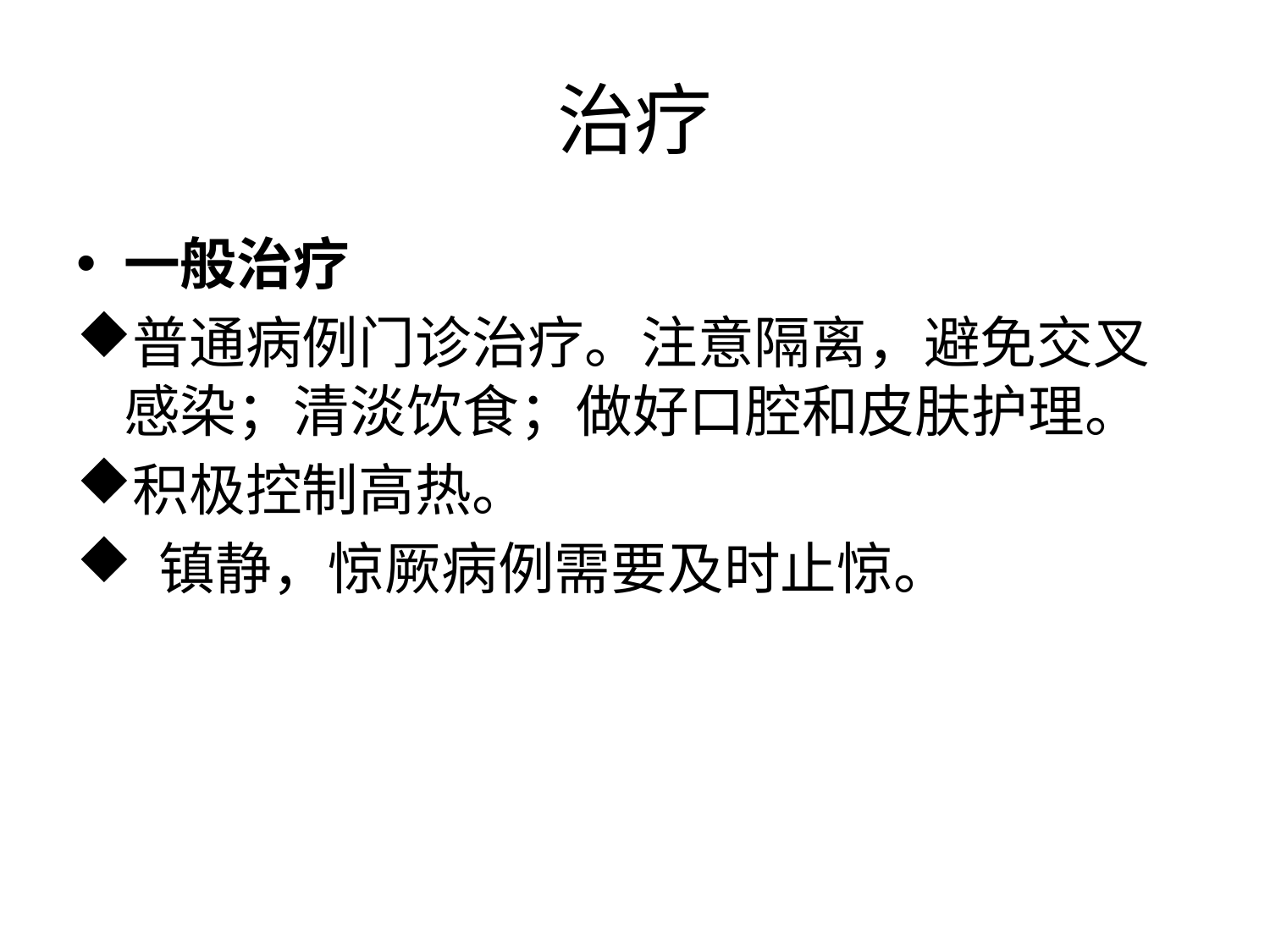

# 治疗
一般治疗
普通病例门诊治疗。注意隔离，避免交叉感染；清淡饮食；做好口腔和皮肤护理。
积极控制高热。
 镇静，惊厥病例需要及时止惊。